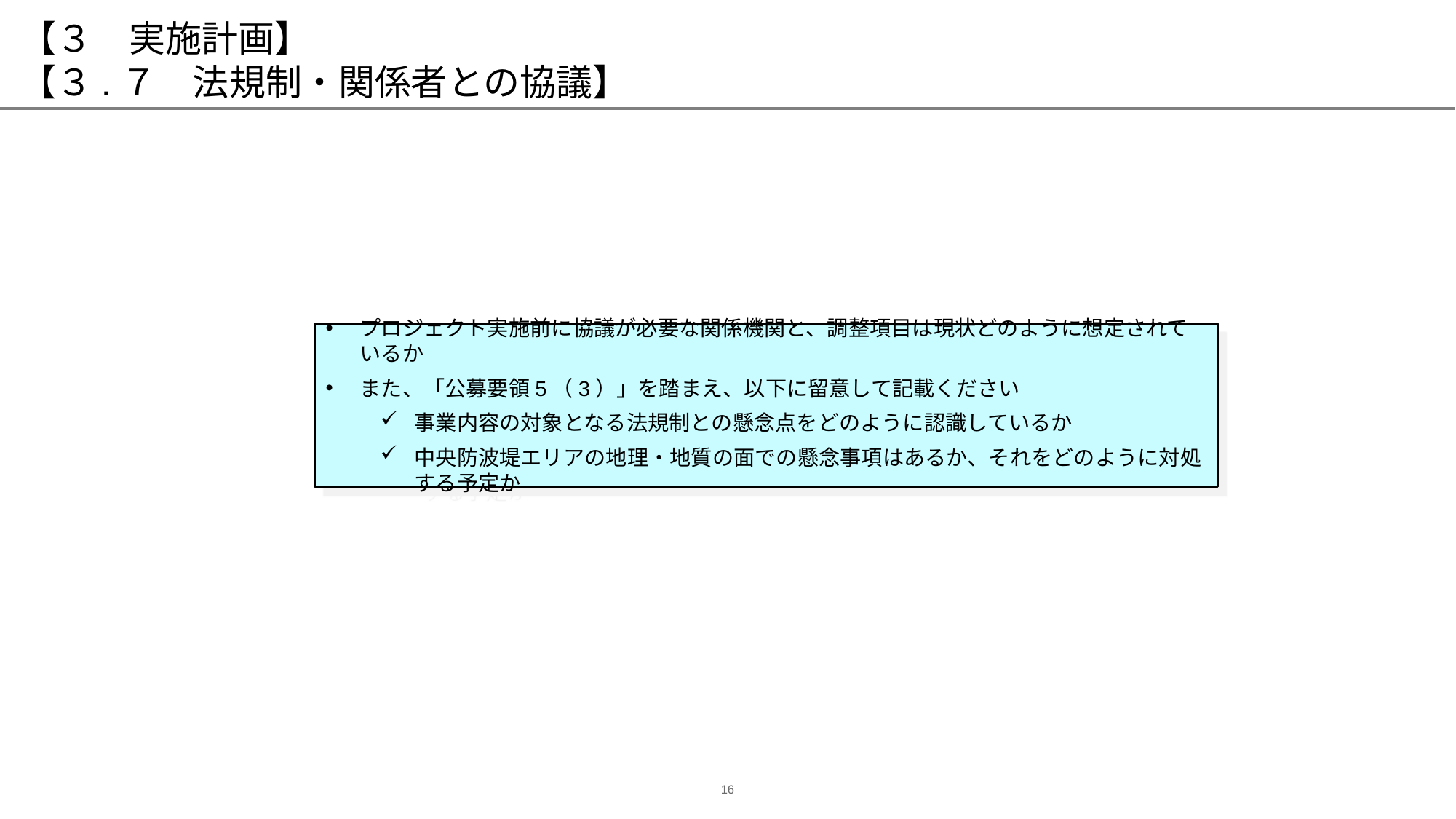

# 【３　実施計画】 【３.７　法規制・関係者との協議】

プロジェクト実施前に協議が必要な関係機関と、調整項目は現状どのように想定されているか
また、「公募要領5（3）」を踏まえ、以下に留意して記載ください
事業内容の対象となる法規制との懸念点をどのように認識しているか
中央防波堤エリアの地理・地質の面での懸念事項はあるか、それをどのように対処する予定か